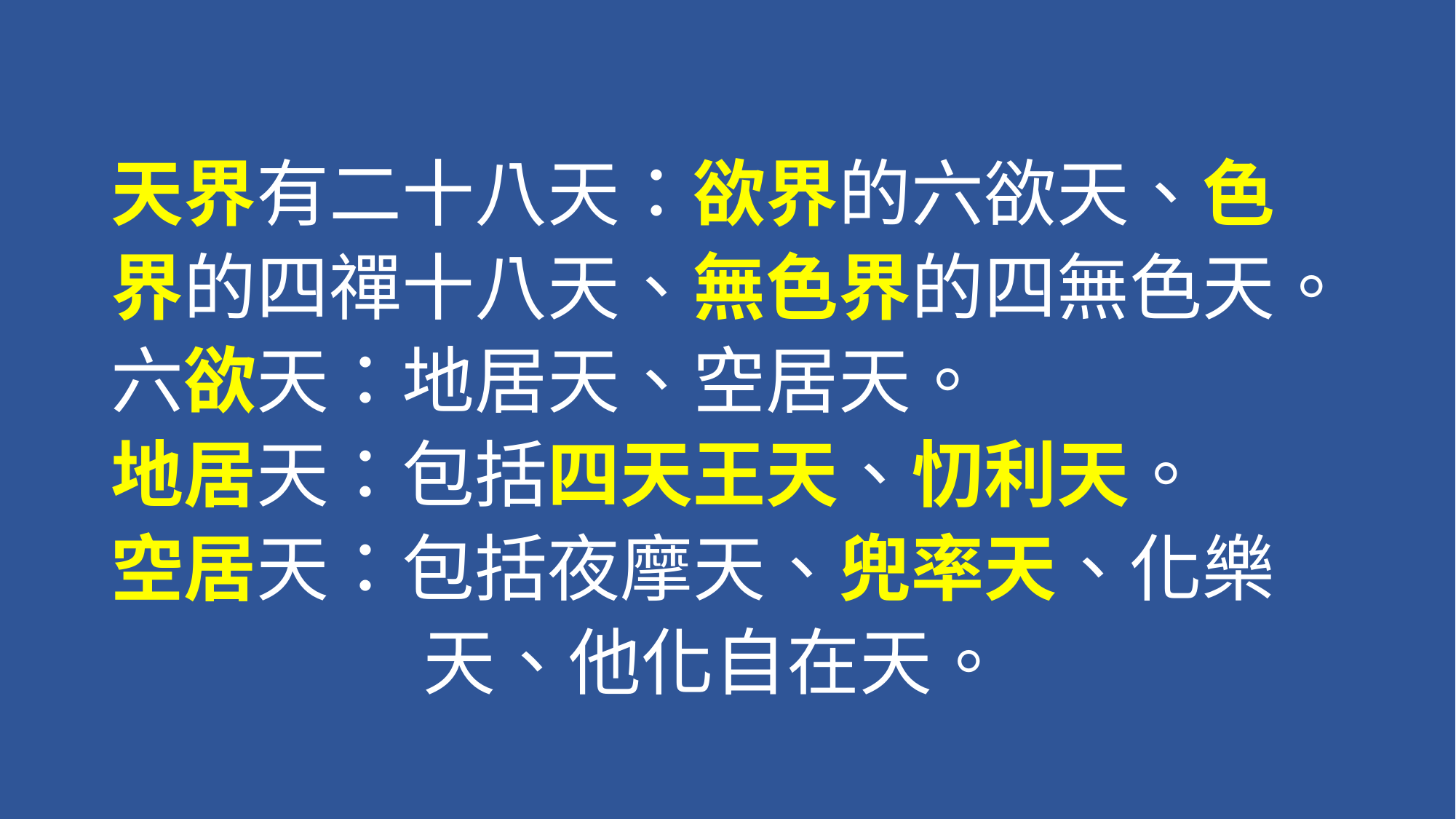

#
天界有二十八天：欲界的六欲天、色
界的四禪十八天、無色界的四無色天。
六欲天：地居天、空居天。
地居天：包括四天王天、忉利天。
空居天：包括夜摩天、兜率天、化樂
                  天、他化自在天。